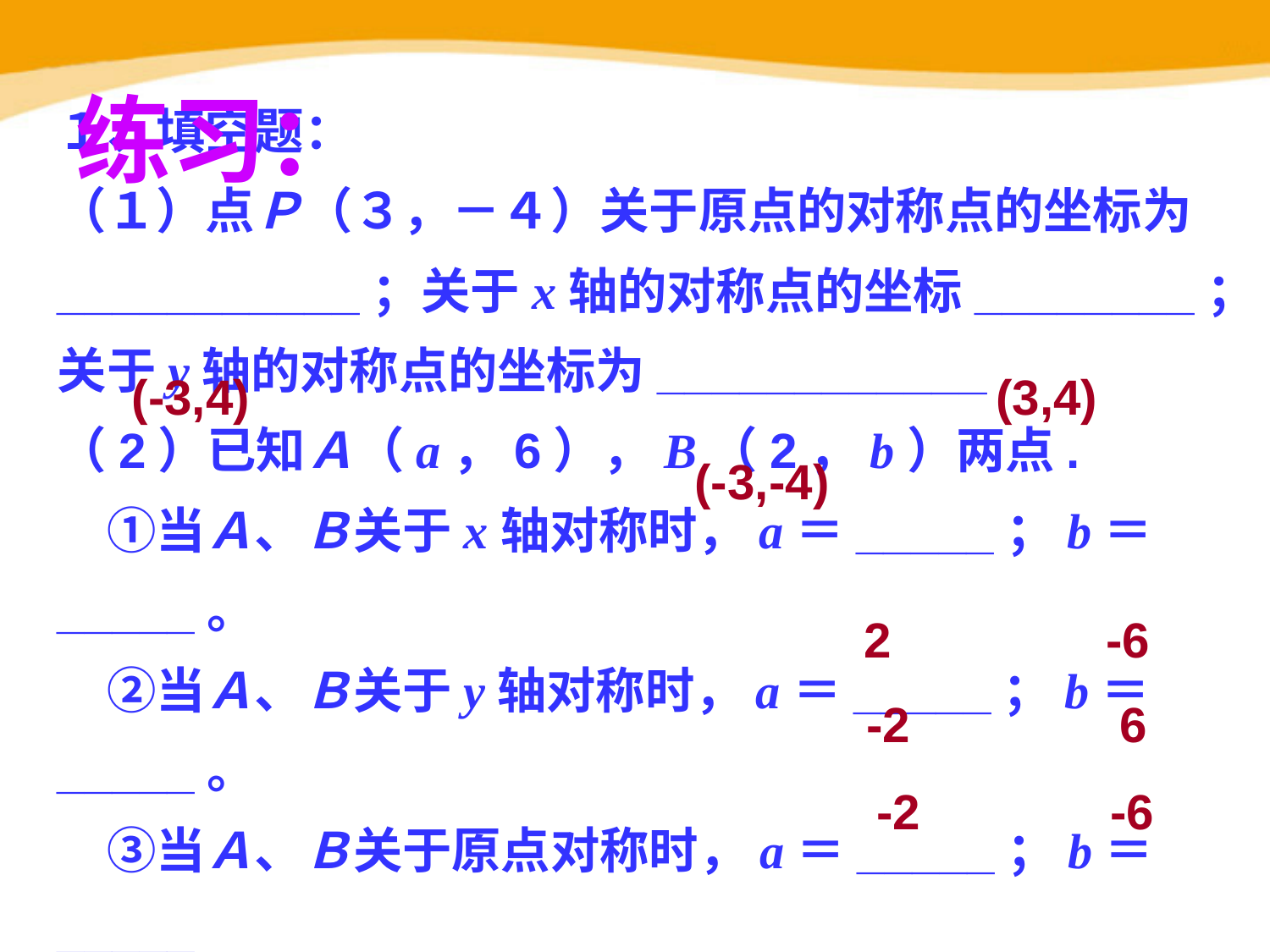

练习：
１、填空题：
（１）点Ｐ（３，－４）关于原点的对称点的坐标为___________；关于x轴的对称点的坐标________；
关于y轴的对称点的坐标为____________
（2）已知Ａ（a，6），B（2，b）两点.
　①当Ａ、Ｂ关于x轴对称时，a＝_____；b＝_____。
　②当Ａ、Ｂ关于y轴对称时，a＝_____；b＝_____。
　③当Ａ、Ｂ关于原点对称时，a＝_____；b＝_____
(-3,4)
(3,4)
(-3,-4)
2
-6
-2
6

-2
-6